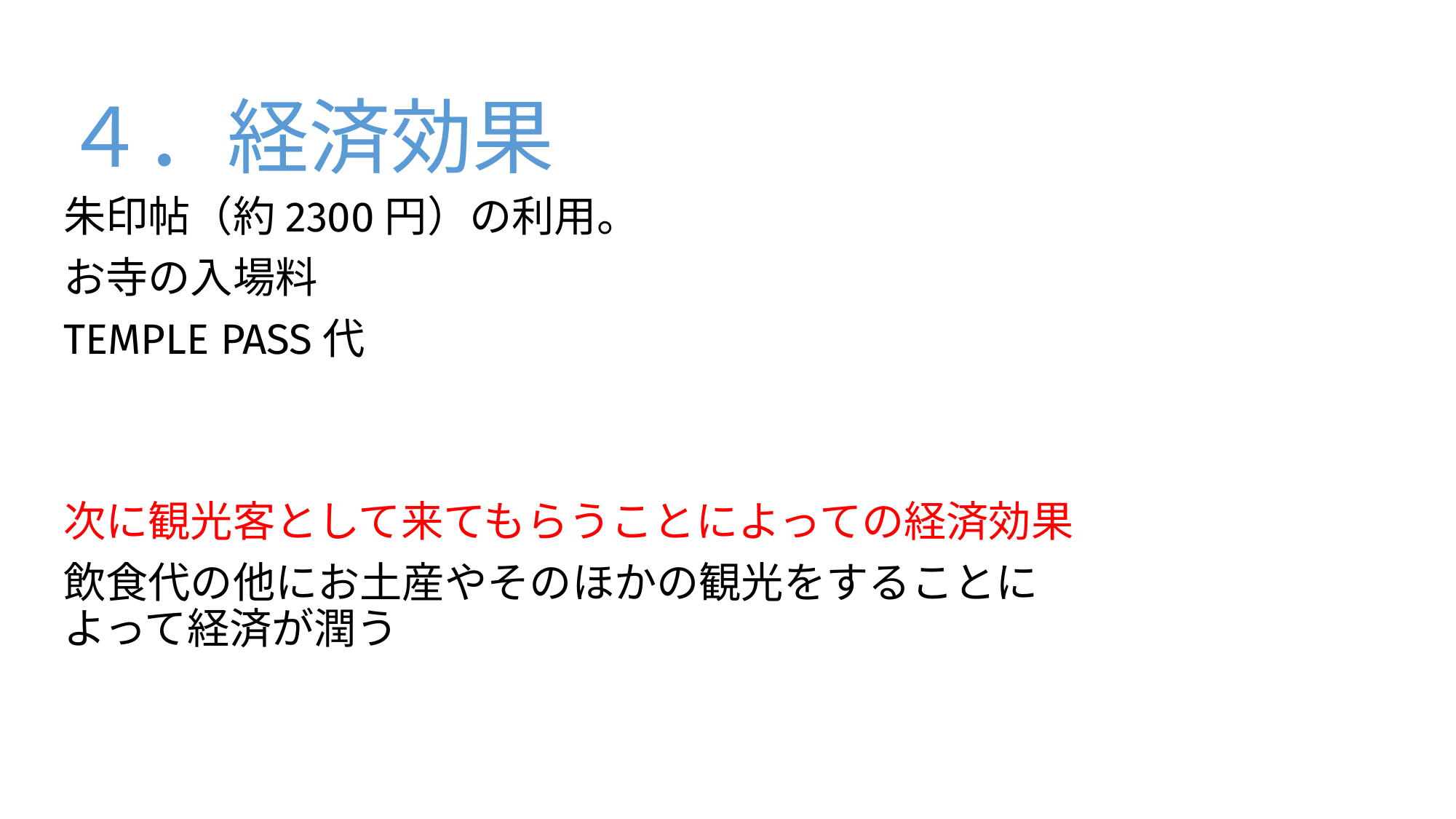

# ４．経済効果
朱印帖（約2300円）の利用。
お寺の入場料
TEMPLE PASS代

次に観光客として来てもらうことによっての経済効果
飲食代の他にお土産やそのほかの観光をすることによって経済が潤う